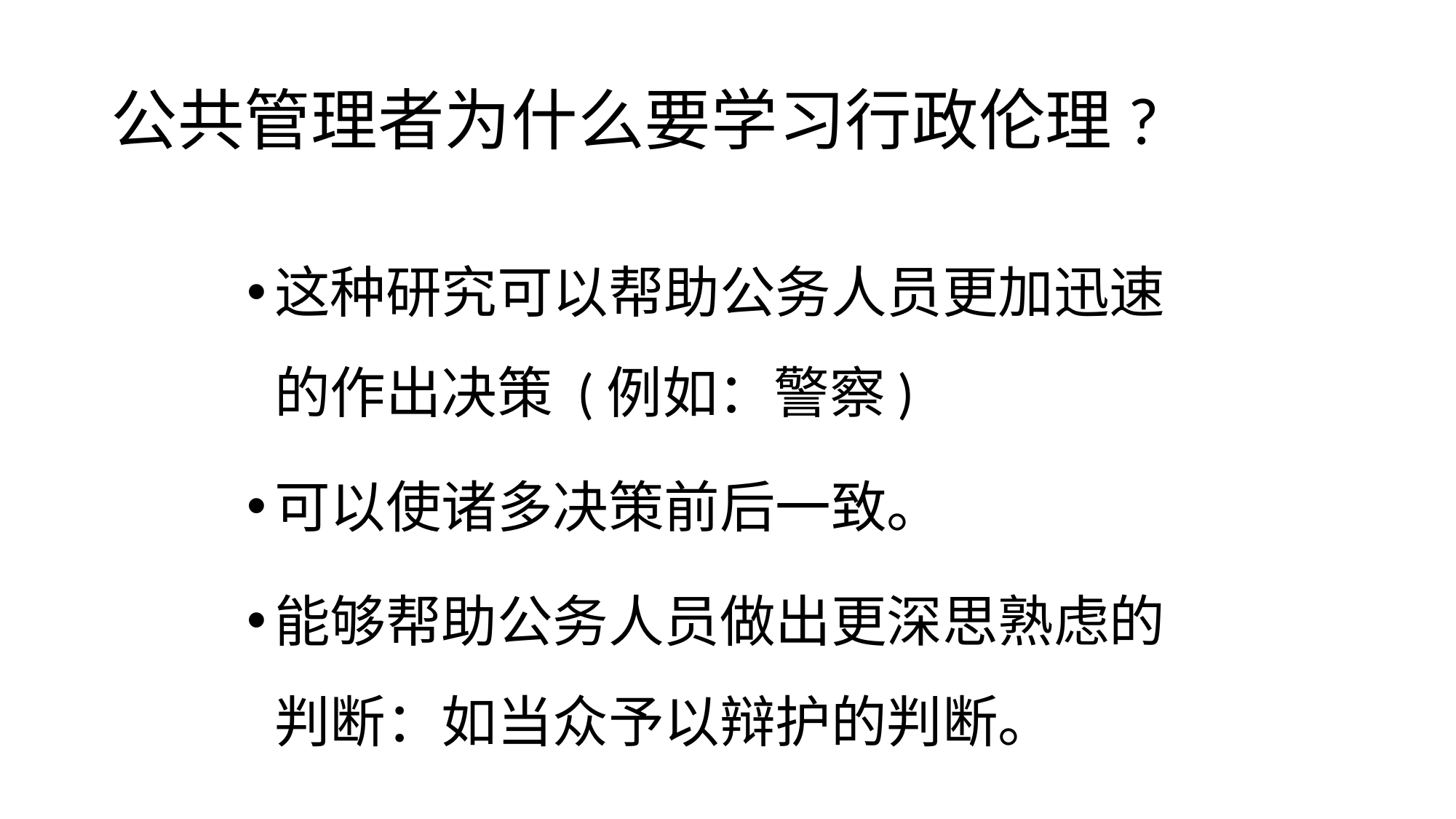

# 公共管理者为什么要学习行政伦理?
这种研究可以帮助公务人员更加迅速的作出决策 (例如：警察)
可以使诸多决策前后一致。
能够帮助公务人员做出更深思熟虑的判断：如当众予以辩护的判断。